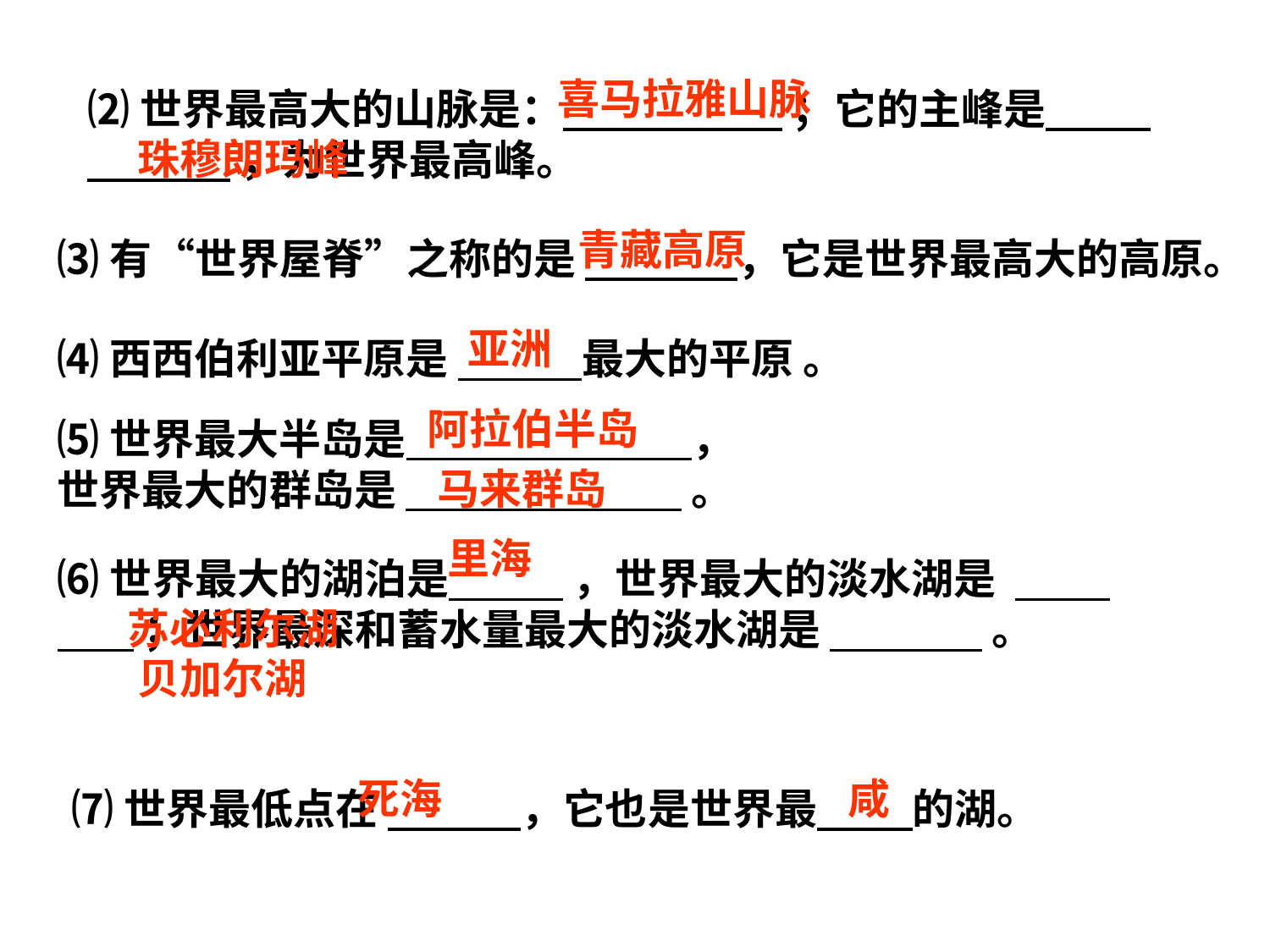

喜马拉雅山脉
⑵世界最高大的山脉是：                        ；它的主峰是                            ，为世界最高峰。
珠穆朗玛峰
青藏高原
⑶有“世界屋脊”之称的是                 ，它是世界最高大的高原。
亚洲
⑷西西伯利亚平原是              最大的平原 。
阿拉伯半岛
⑸世界最大半岛是                              ，
世界最大的群岛是                               。
马来群岛
里海
⑹世界最大的湖泊是             ，世界最大的淡水湖是                      ；世界最深和蓄水量最大的淡水湖是                  。
苏必利尔湖
贝加尔湖
死海
咸
⑺世界最低点在               ，它也是世界最          的湖。